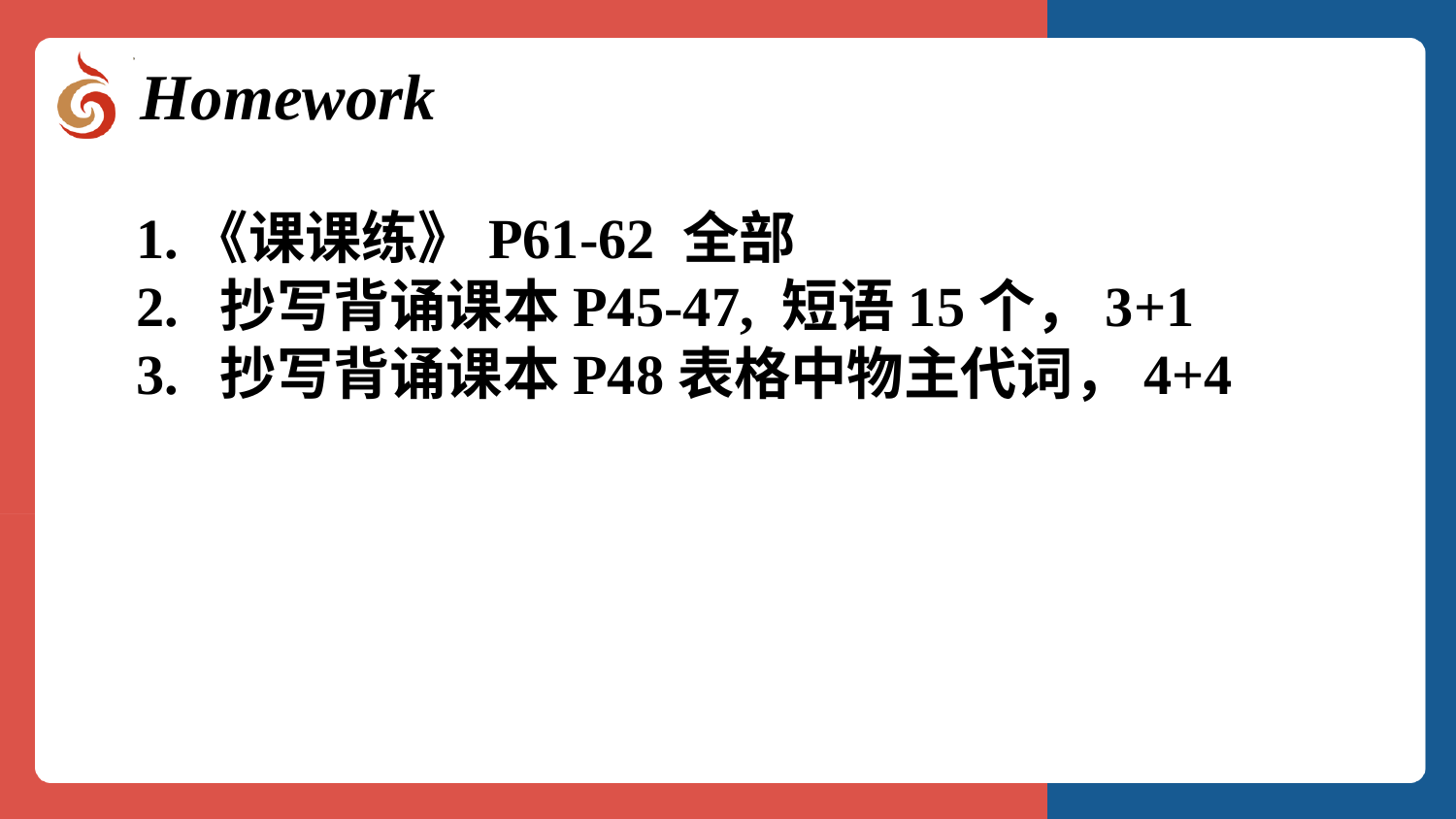

Homework
1.《课课练》P61-62 全部
2.  抄写背诵课本P45-47, 短语15个，3+1
3.  抄写背诵课本P48表格中物主代词，4+4